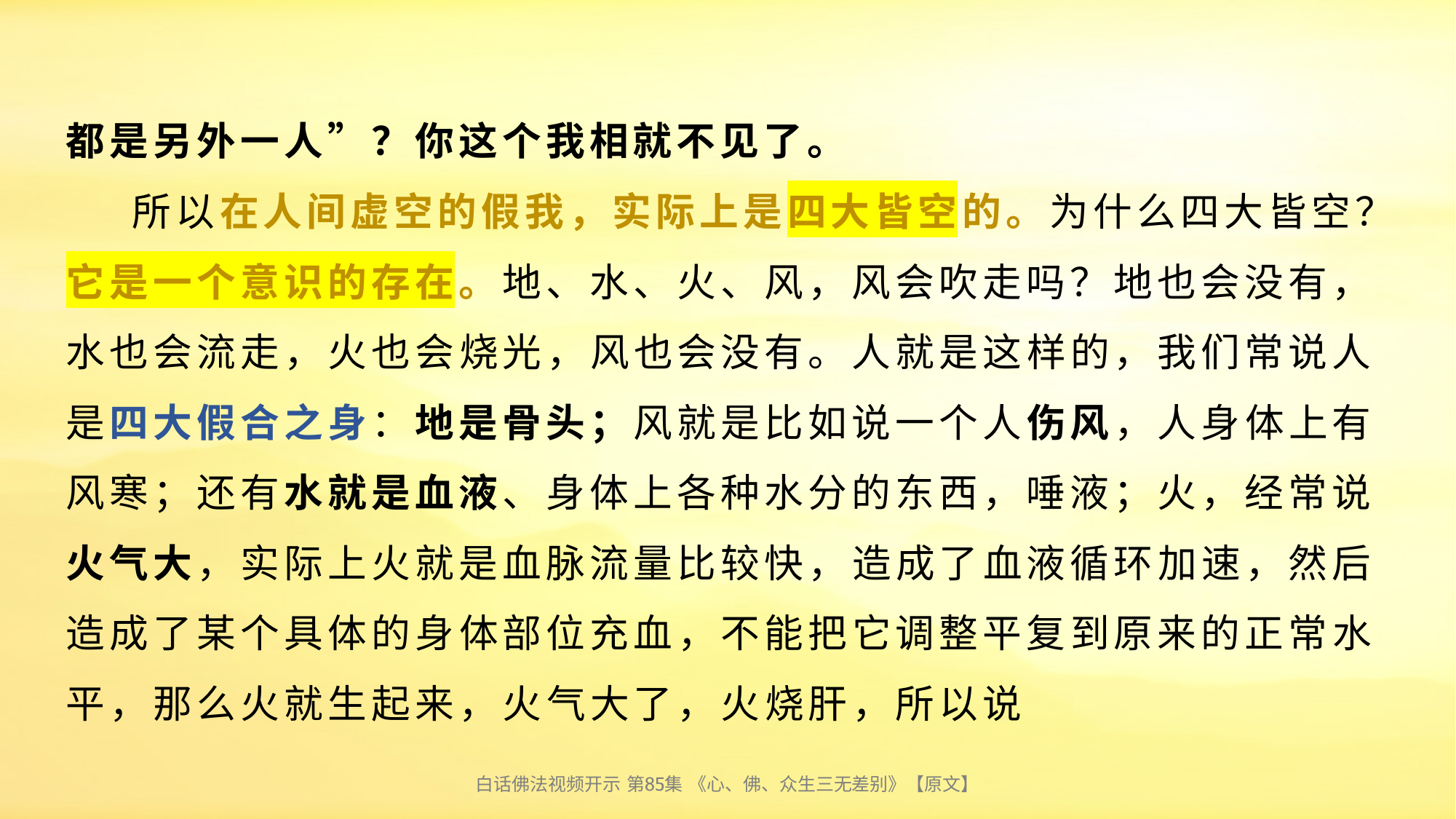

# 都是另外一人”？你这个我相就不见了。 所以在人间虚空的假我，实际上是四大皆空的。为什么四大皆空？它是一个意识的存在。地、水、火、风，风会吹走吗？地也会没有，水也会流走，火也会烧光，风也会没有。人就是这样的，我们常说人是四大假合之身：地是骨头；风就是比如说一个人伤风，人身体上有风寒；还有水就是血液、身体上各种水分的东西，唾液；火，经常说火气大，实际上火就是血脉流量比较快，造成了血液循环加速，然后造成了某个具体的身体部位充血，不能把它调整平复到原来的正常水平，那么火就生起来，火气大了，火烧肝，所以说
白话佛法视频开示 第85集 《心、佛、众生三无差别》【原文】